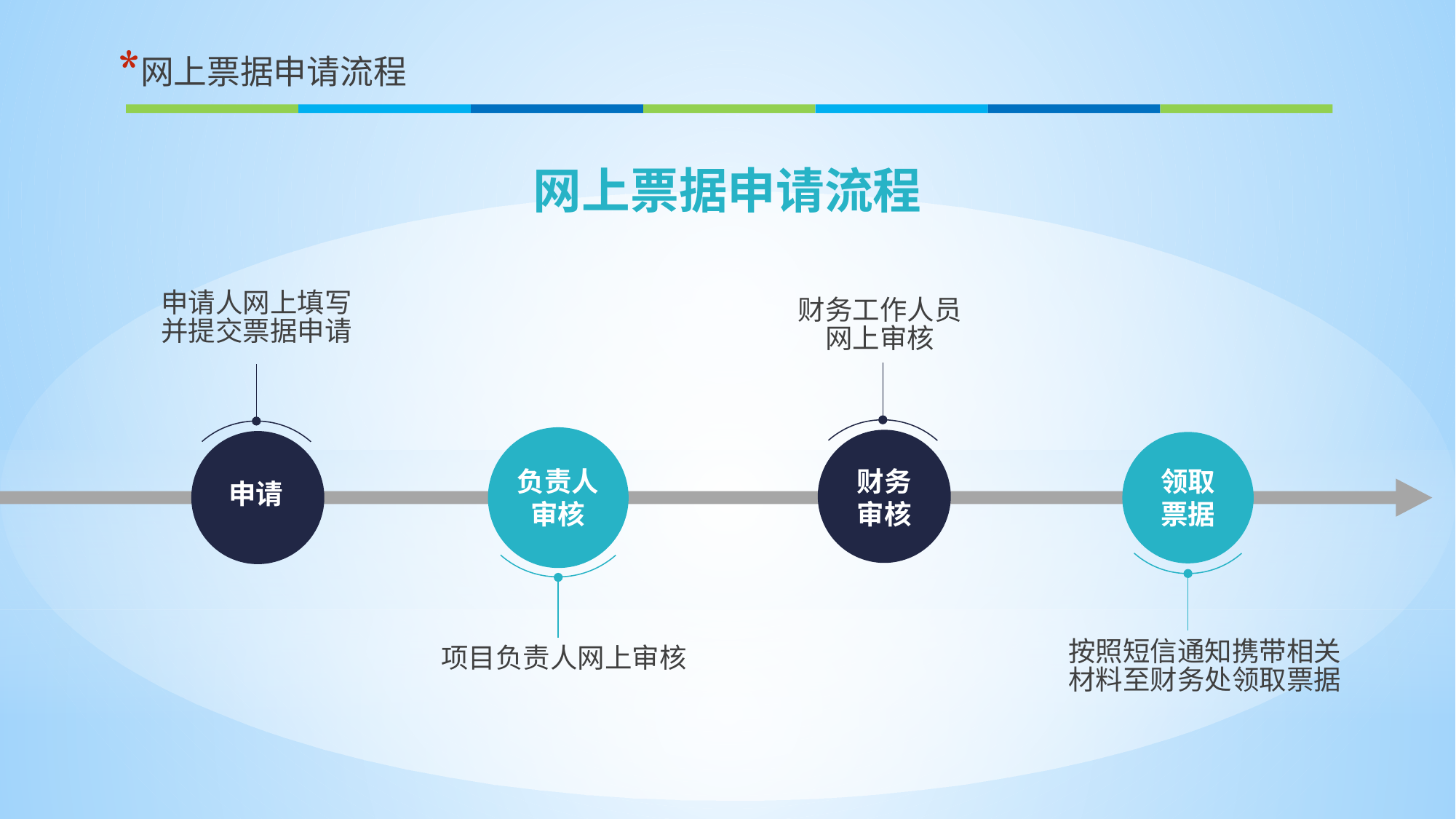

网上票据申请流程
网上票据申请流程
申请人网上填写并提交票据申请
财务工作人员网上审核

负责人审核
财务审核
领取票据
申请

按照短信通知携带相关材料至财务处领取票据
项目负责人网上审核
4